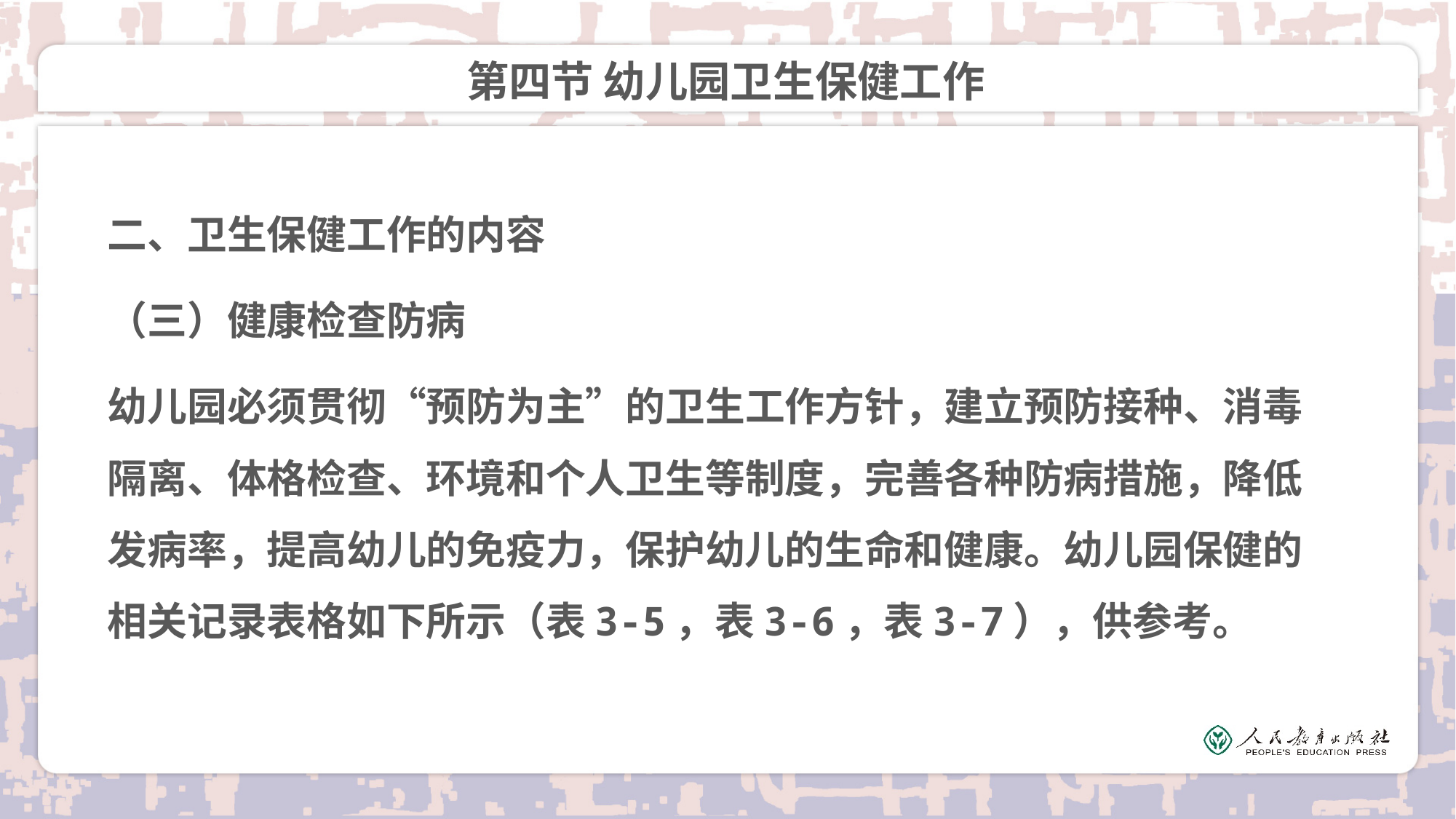

# 第四节 幼儿园卫生保健工作
二、卫生保健工作的内容
（三）健康检查防病
幼儿园必须贯彻“预防为主”的卫生工作方针，建立预防接种、消毒隔离、体格检查、环境和个人卫生等制度，完善各种防病措施，降低发病率，提高幼儿的免疫力，保护幼儿的生命和健康。幼儿园保健的相关记录表格如下所示（表3-5，表3-6，表3-7），供参考。